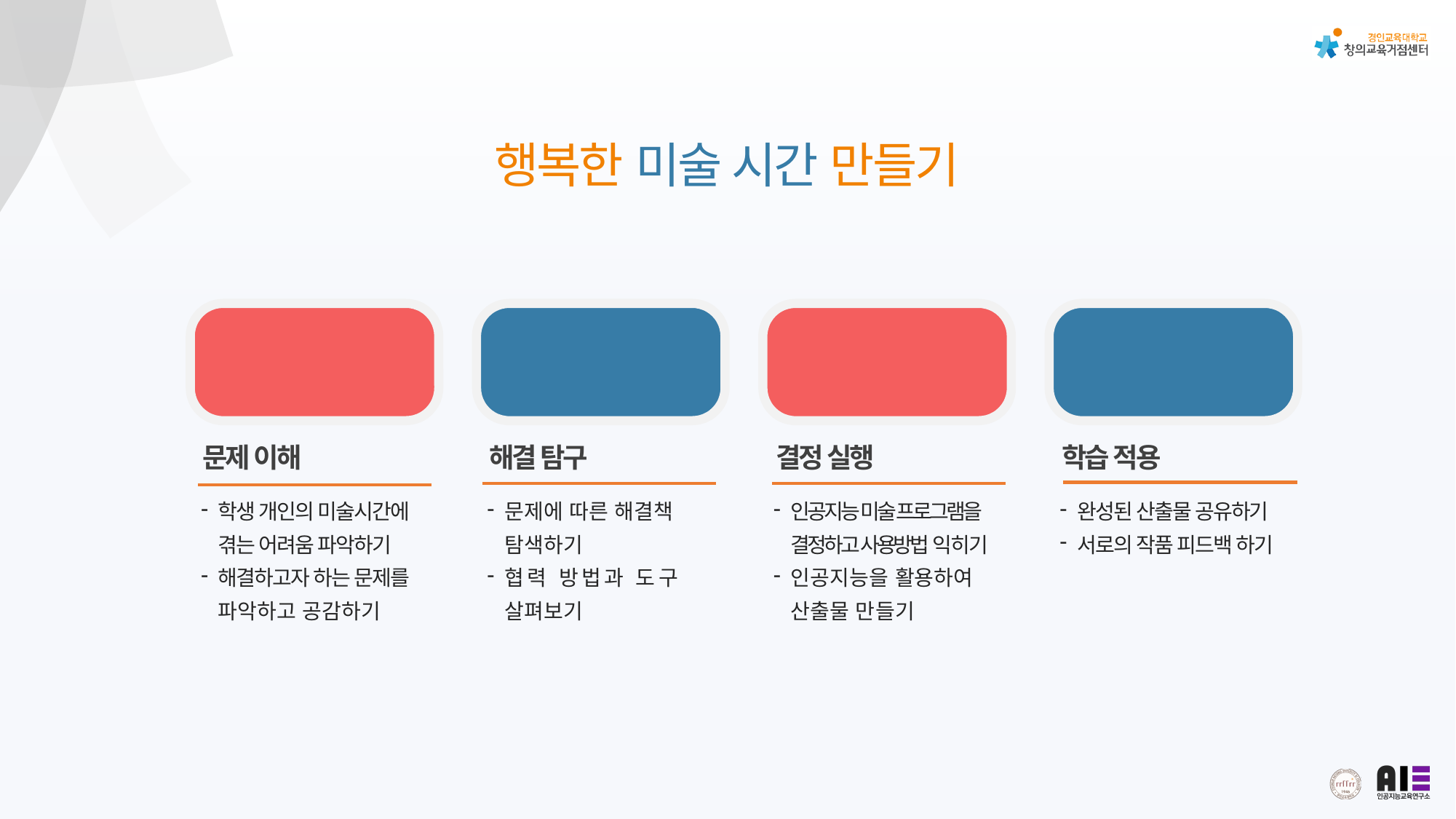

행복한 미술 시간 만들기
01
문제 이해
학생 개인의 미술시간에 겪는 어려움 파악하기
해결하고자 하는 문제를 파악하고 공감하기
02
해결 탐구
문제에 따른 해결책 탐색하기
협력 방법과 도구 살펴보기
03
결정 실행
인공지능 미술 프로그램을 결정하고 사용방법 익히기
인공지능을 활용하여 산출물 만들기
04
학습 적용
완성된 산출물 공유하기
서로의 작품 피드백 하기